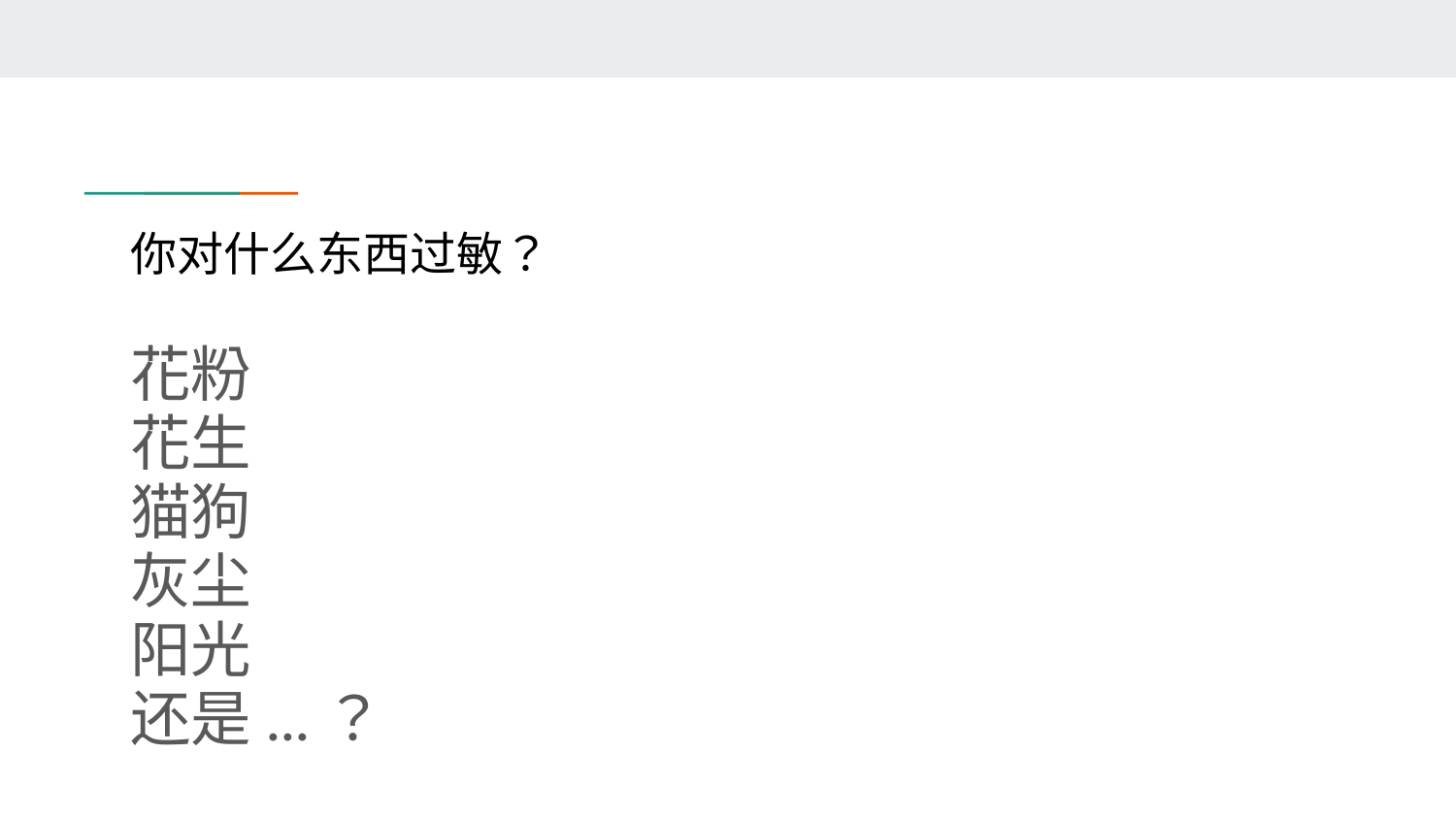

# 你对什么东西过敏？
花粉
花生
猫狗
灰尘
阳光
还是...？